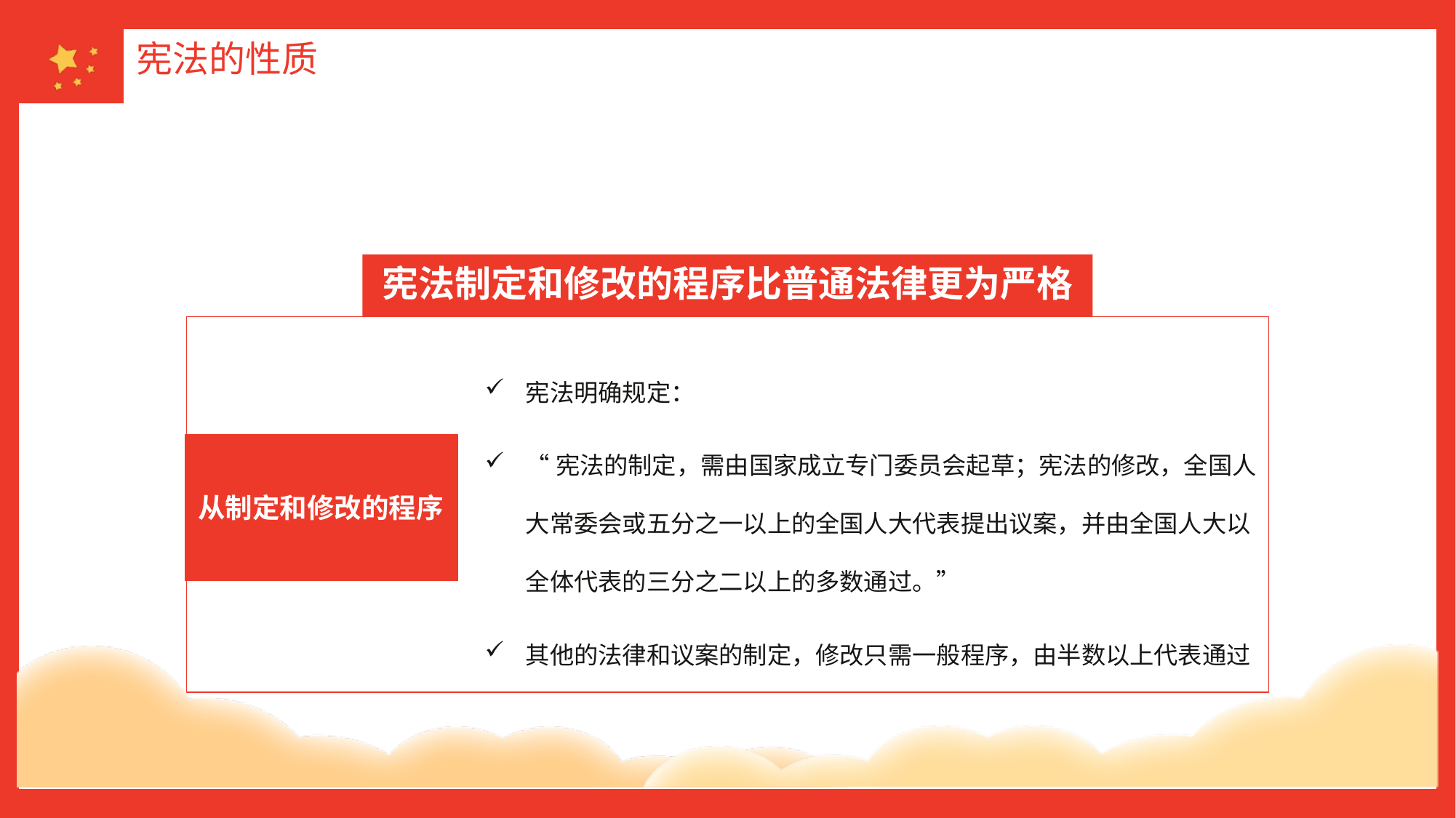

宪法制定和修改的程序比普通法律更为严格

宪法明确规定：
“宪法的制定，需由国家成立专门委员会起草；宪法的修改，全国人大常委会或五分之一以上的全国人大代表提出议案，并由全国人大以全体代表的三分之二以上的多数通过。”
其他的法律和议案的制定，修改只需一般程序，由半数以上代表通过

从制定和修改的程序